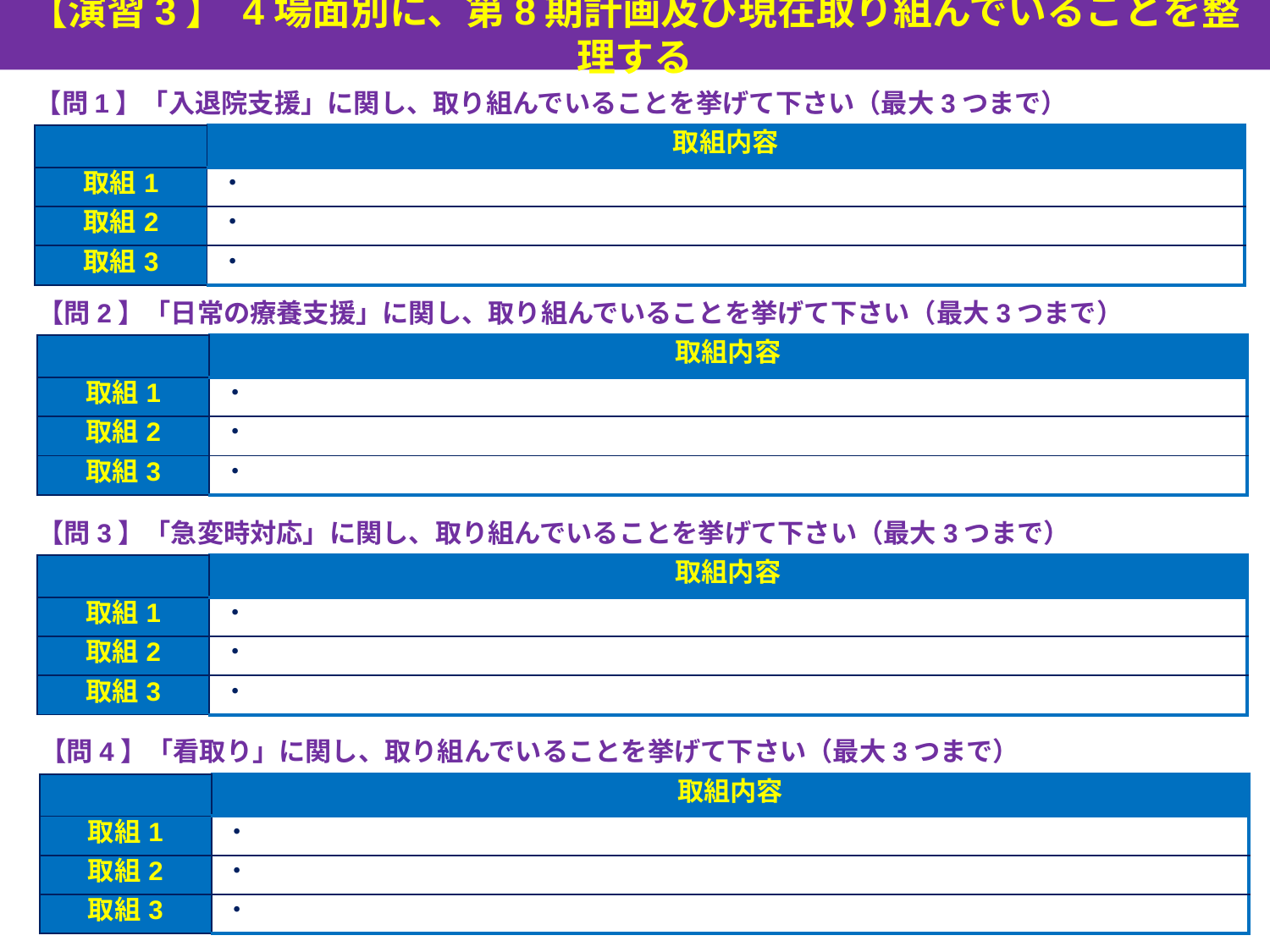

【演習3】 4場面別に、第8期計画及び現在取り組んでいることを整理する
【問1】「入退院支援」に関し、取り組んでいることを挙げて下さい（最大3つまで）
|  | 取組内容 |
| --- | --- |
| 取組1 | ・ |
| 取組2 | ・ |
| 取組3 | ・ |
【問2】「日常の療養支援」に関し、取り組んでいることを挙げて下さい（最大3つまで）
|  | 取組内容 |
| --- | --- |
| 取組1 | ・ |
| 取組2 | ・ |
| 取組3 | ・ |
【問3】「急変時対応」に関し、取り組んでいることを挙げて下さい（最大3つまで）
|  | 取組内容 |
| --- | --- |
| 取組1 | ・ |
| 取組2 | ・ |
| 取組3 | ・ |
【問4】「看取り」に関し、取り組んでいることを挙げて下さい（最大3つまで）
|  | 取組内容 |
| --- | --- |
| 取組1 | ・ |
| 取組2 | ・ |
| 取組3 | ・ |